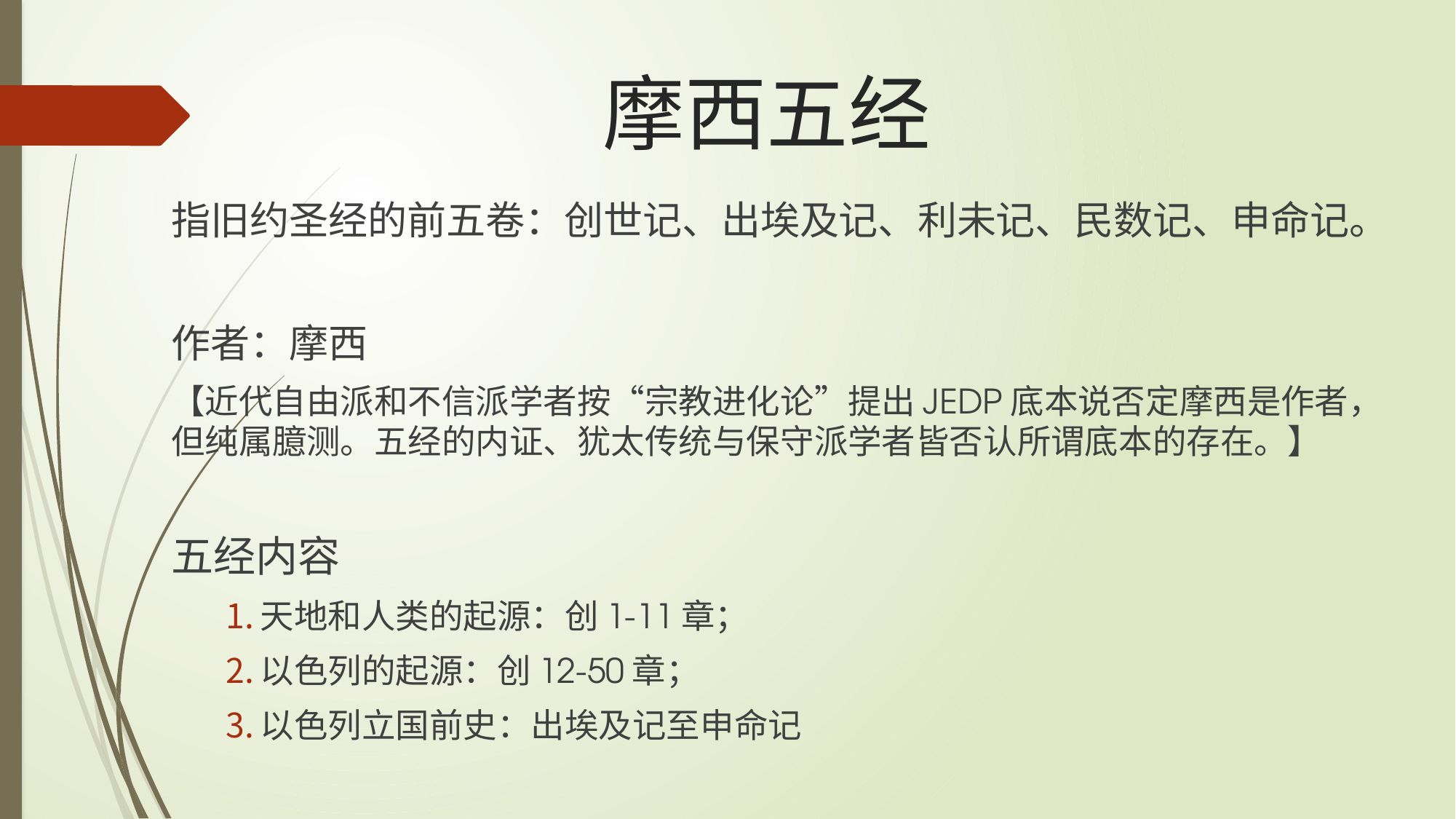

# 摩西五经
指旧约圣经的前五卷：创世记、出埃及记、利未记、民数记、申命记。

作者：摩西
【近代自由派和不信派学者按“宗教进化论”提出JEDP底本说否定摩西是作者，但纯属臆测。五经的内证、犹太传统与保守派学者皆否认所谓底本的存在。】

五经内容
天地和人类的起源：创1-11章；
以色列的起源：创12-50章；
以色列立国前史：出埃及记至申命记